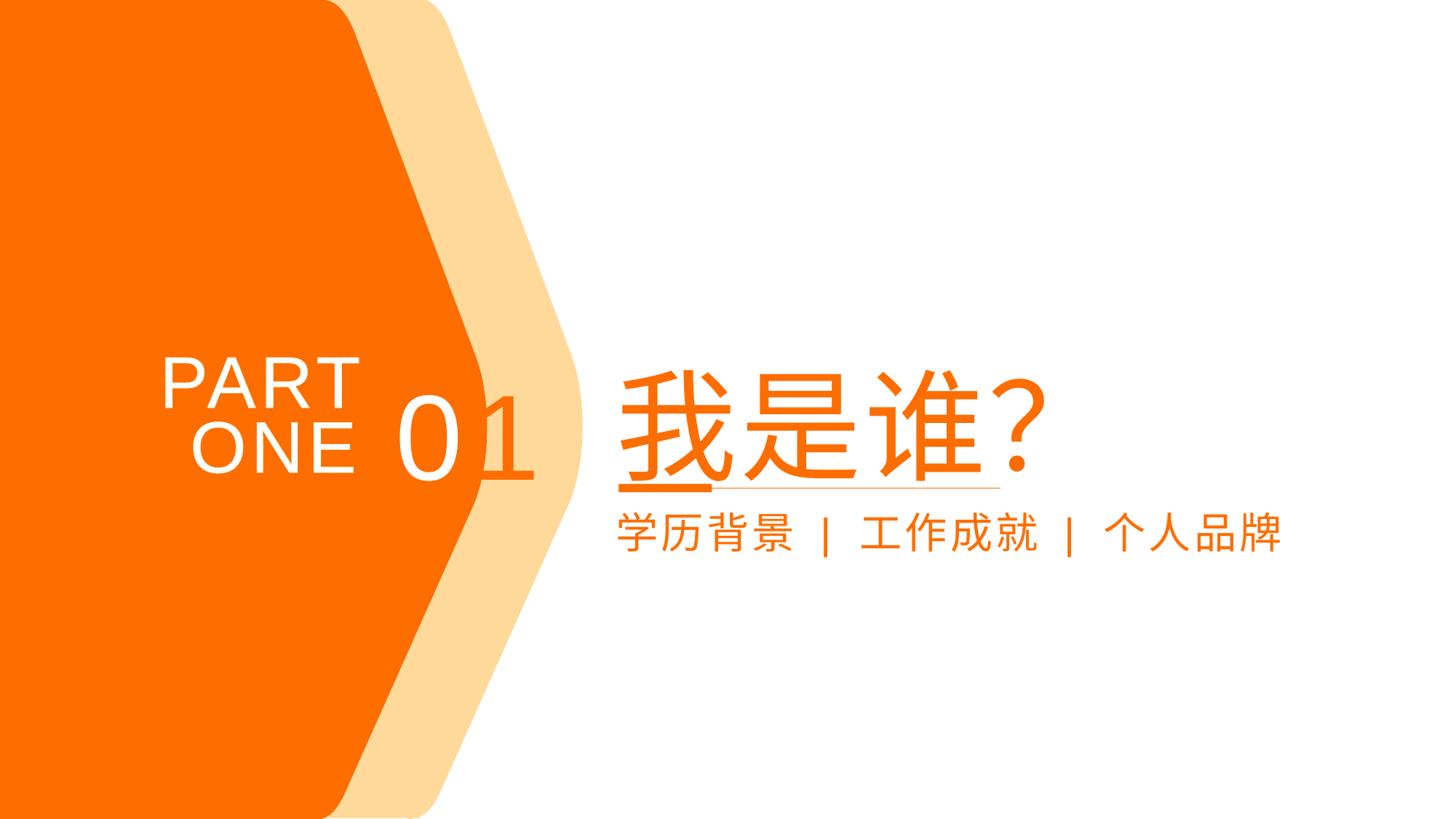

PART
01
我是谁？
ONE

学历背景 | 工作成就 | 个人品牌